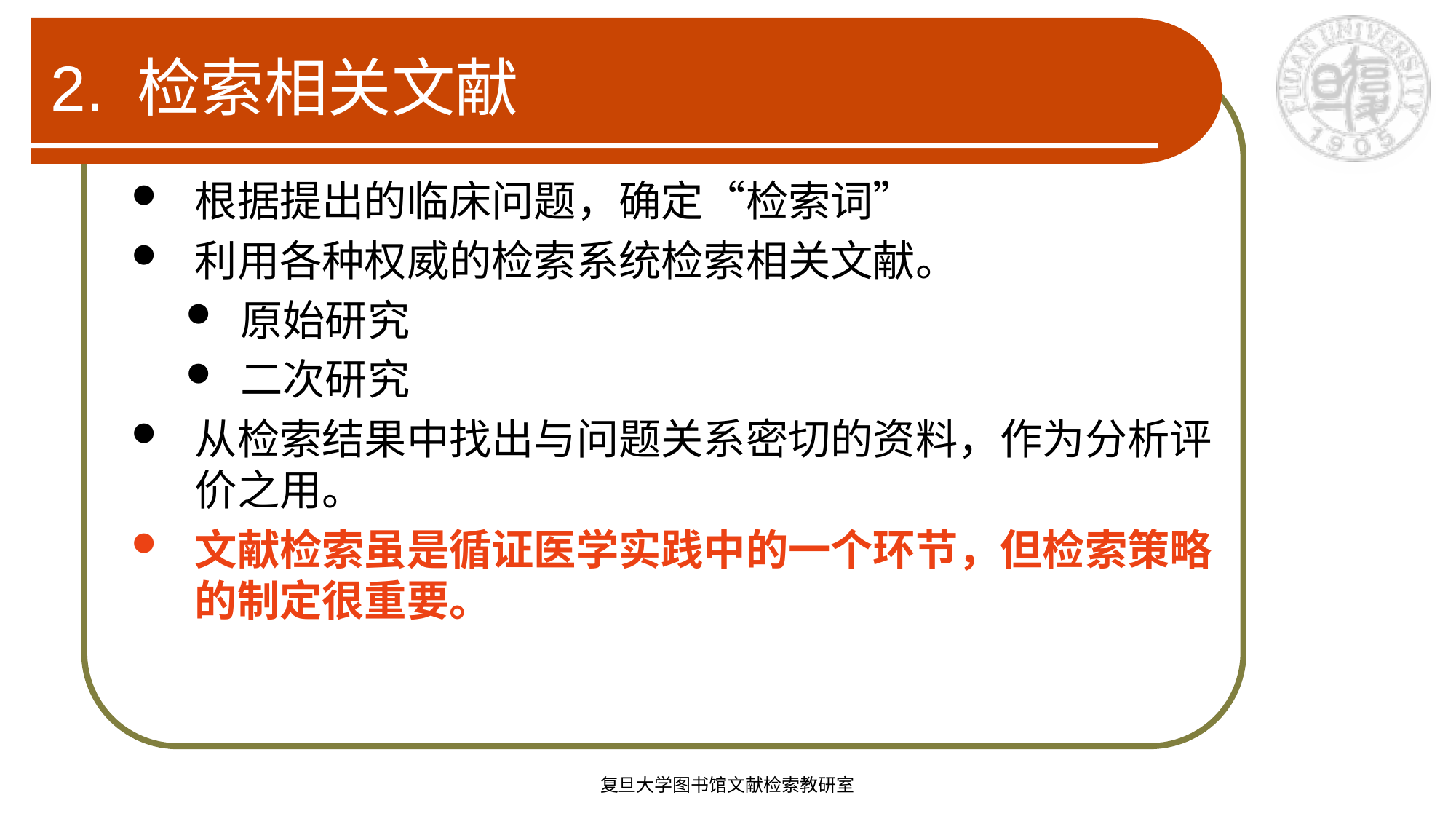

# 2. 检索相关文献
根据提出的临床问题，确定“检索词”
利用各种权威的检索系统检索相关文献。
原始研究
二次研究
从检索结果中找出与问题关系密切的资料，作为分析评价之用。
文献检索虽是循证医学实践中的一个环节，但检索策略的制定很重要。
复旦大学图书馆文献检索教研室
12